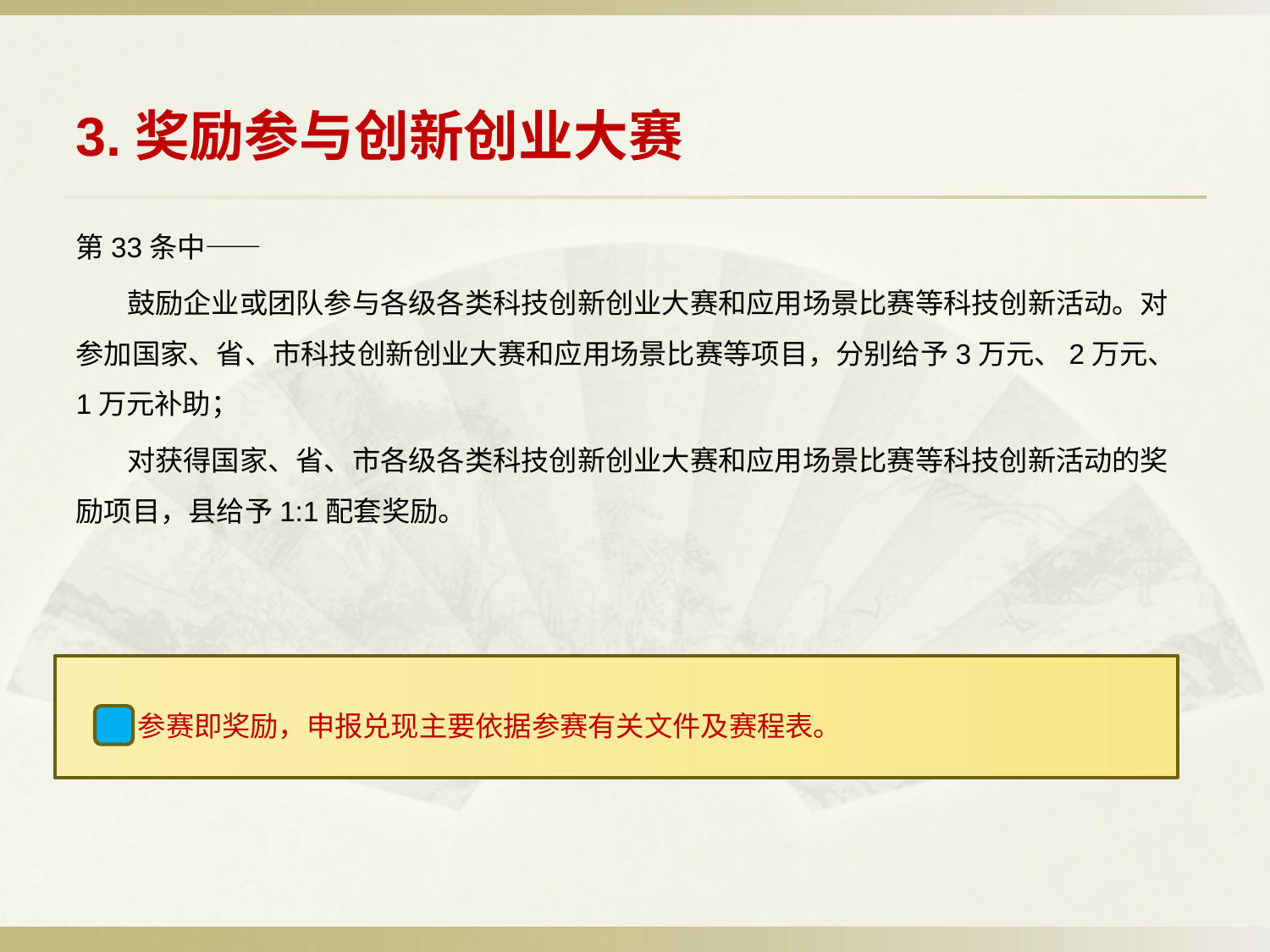

# 3.奖励参与创新创业大赛
第33条中——
       鼓励企业或团队参与各级各类科技创新创业大赛和应用场景比赛等科技创新活动。对参加国家、省、市科技创新创业大赛和应用场景比赛等项目，分别给予3万元、2万元、1万元补助；
       对获得国家、省、市各级各类科技创新创业大赛和应用场景比赛等科技创新活动的奖励项目，县给予1:1配套奖励。
          参赛即奖励，申报兑现主要依据参赛有关文件及赛程表。